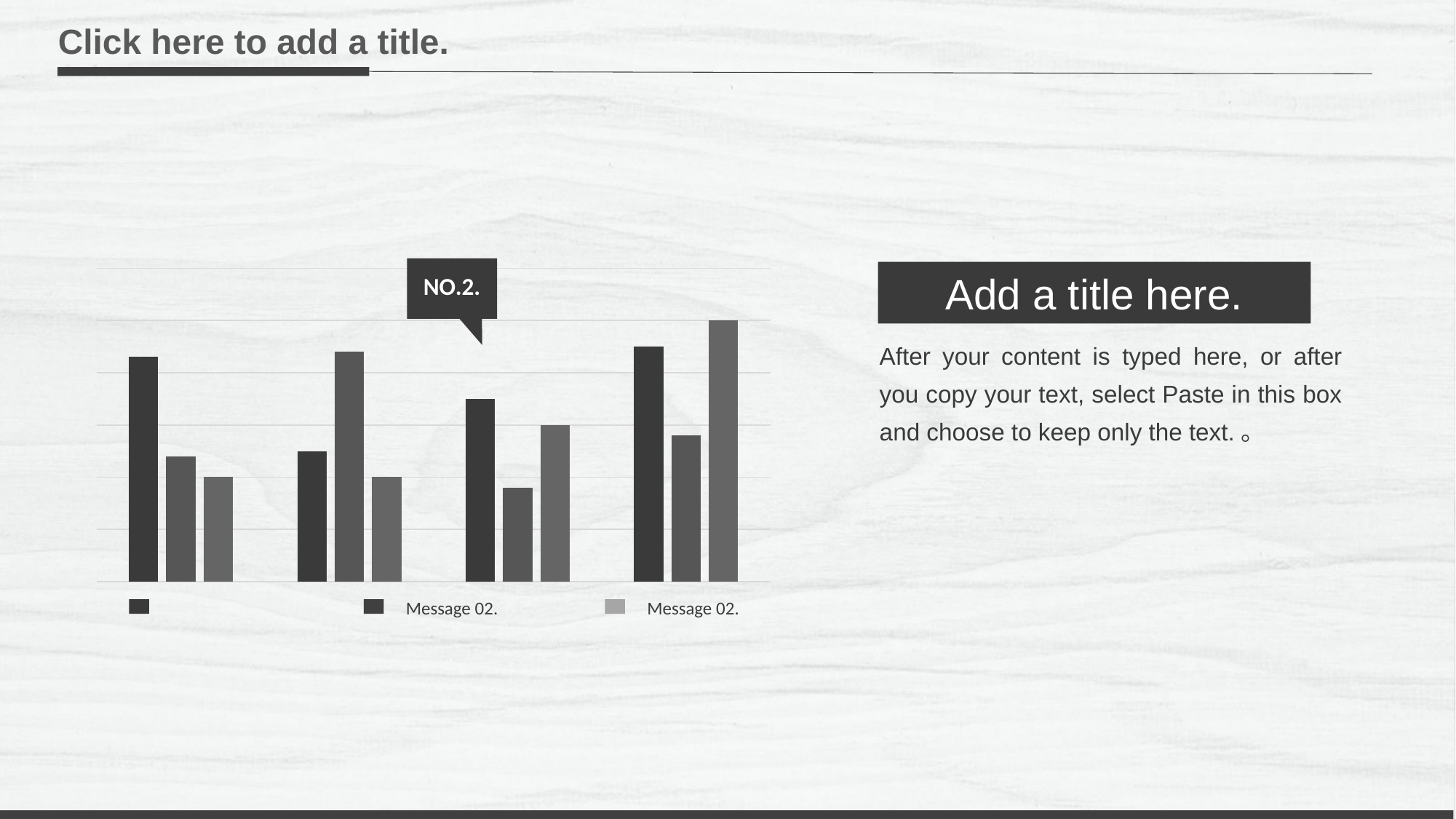

Click here to add a title.

### Chart

| Category | 系列 1 | 系列 2 | 系列 3 |
|---|---|---|---|
| 类别 1 | 4.3 | 2.4 | 2.0 |
| 类别 2 | 2.5 | 4.4 | 2.0 |
| 类别 3 | 3.5 | 1.8 | 3.0 |
| 类别 4 | 4.5 | 2.8 | 5.0 |
Add a title here.
NO.2.
After your content is typed here, or after you copy your text, select Paste in this box and choose to keep only the text.。
Message 02.
Message 02.